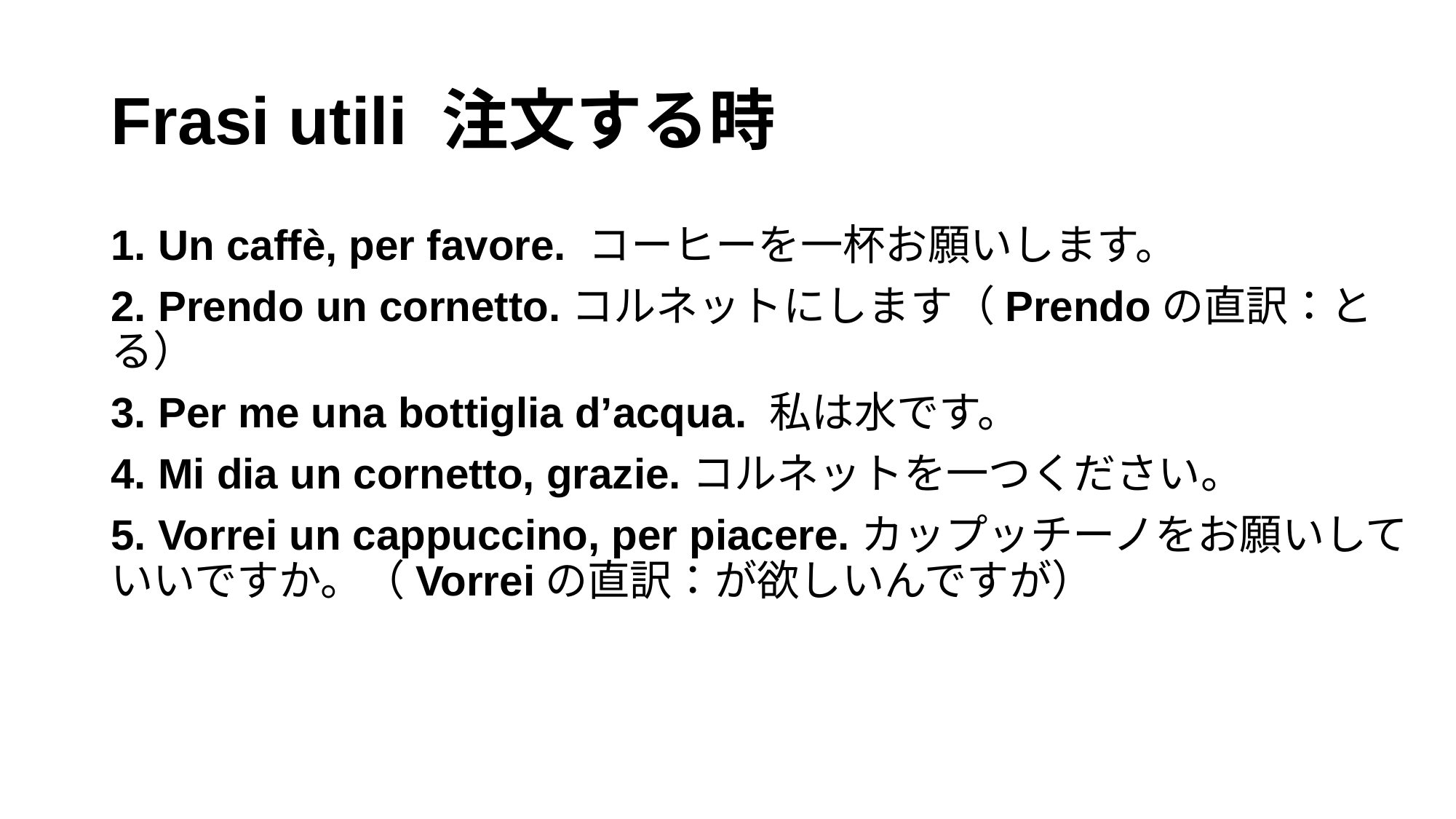

# Frasi utili 注文する時
1. Un caffè, per favore. コーヒーを一杯お願いします。
2. Prendo un cornetto.コルネットにします（Prendoの直訳：とる）
3. Per me una bottiglia d’acqua. 私は水です。
4. Mi dia un cornetto, grazie.コルネットを一つください。
5. Vorrei un cappuccino, per piacere.カップッチーノをお願いしていいですか。（Vorreiの直訳：が欲しいんですが）